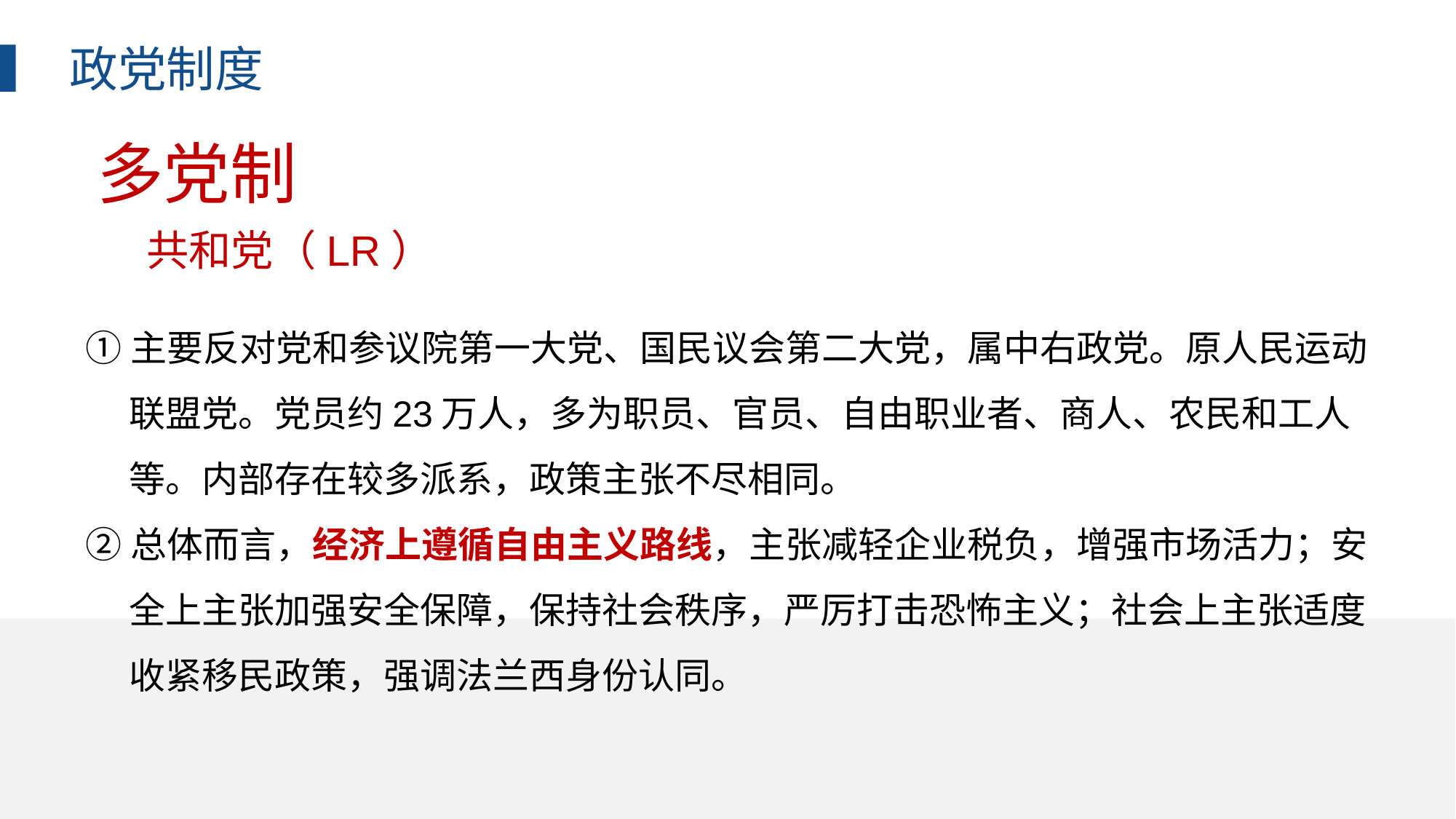

政党制度

多党制
共和党（LR）
①主要反对党和参议院第一大党、国民议会第二大党，属中右政党。原人民运动联盟党。党员约23万人，多为职员、官员、自由职业者、商人、农民和工人等。内部存在较多派系，政策主张不尽相同。
②总体而言，经济上遵循自由主义路线，主张减轻企业税负，增强市场活力；安全上主张加强安全保障，保持社会秩序，严厉打击恐怖主义；社会上主张适度收紧移民政策，强调法兰西身份认同。